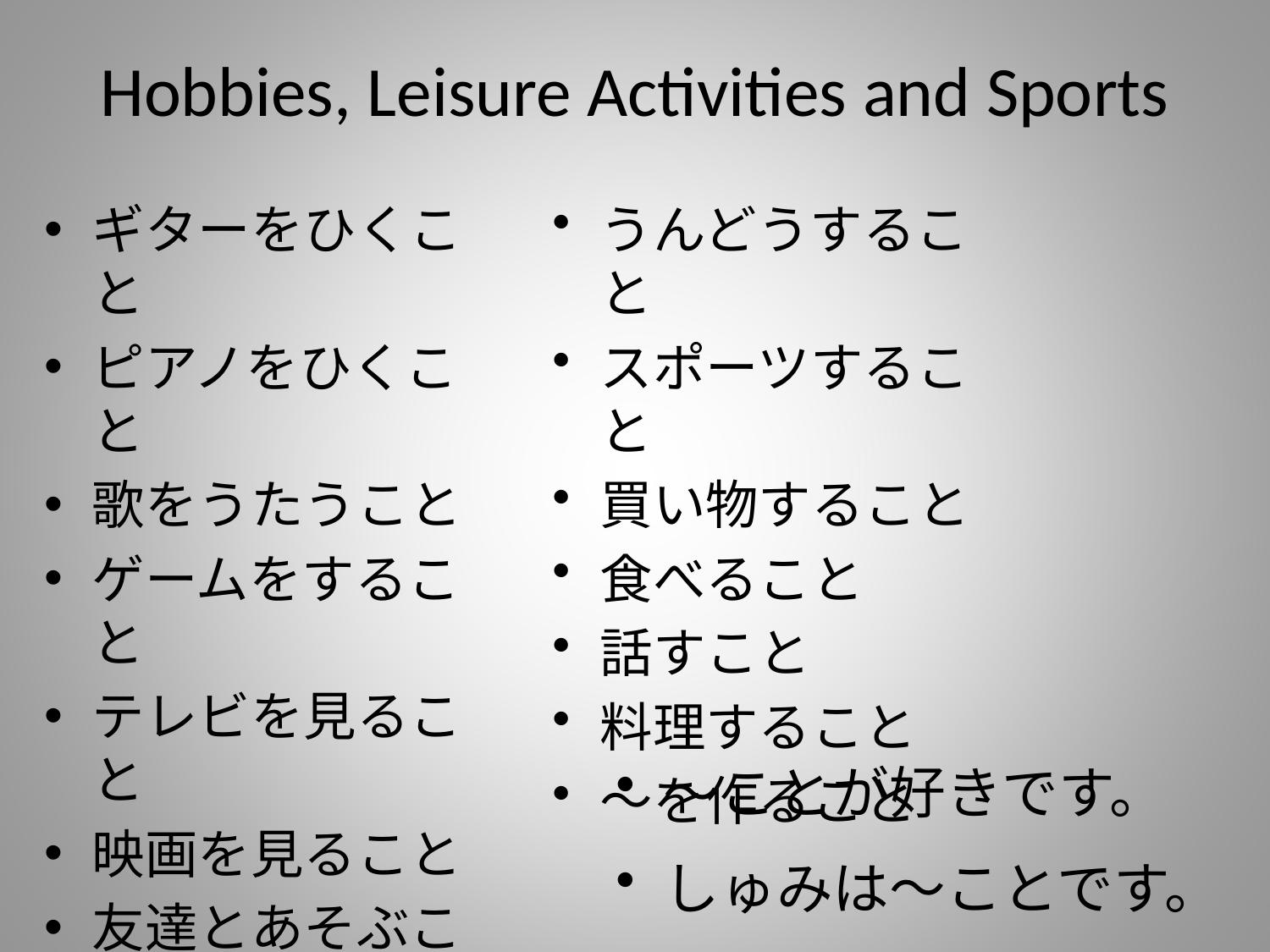

# Hobbies, Leisure Activities and Sports
ギターをひくこと
ピアノをひくこと
歌をうたうこと
ゲームをすること
テレビを見ること
映画を見ること
友達とあそぶこと
勉強すること
本を読むこと
うんどうすること
スポーツすること
買い物すること
食べること
話すこと
料理すること
～を作ること
～ことが好きです。
しゅみは～ことです。